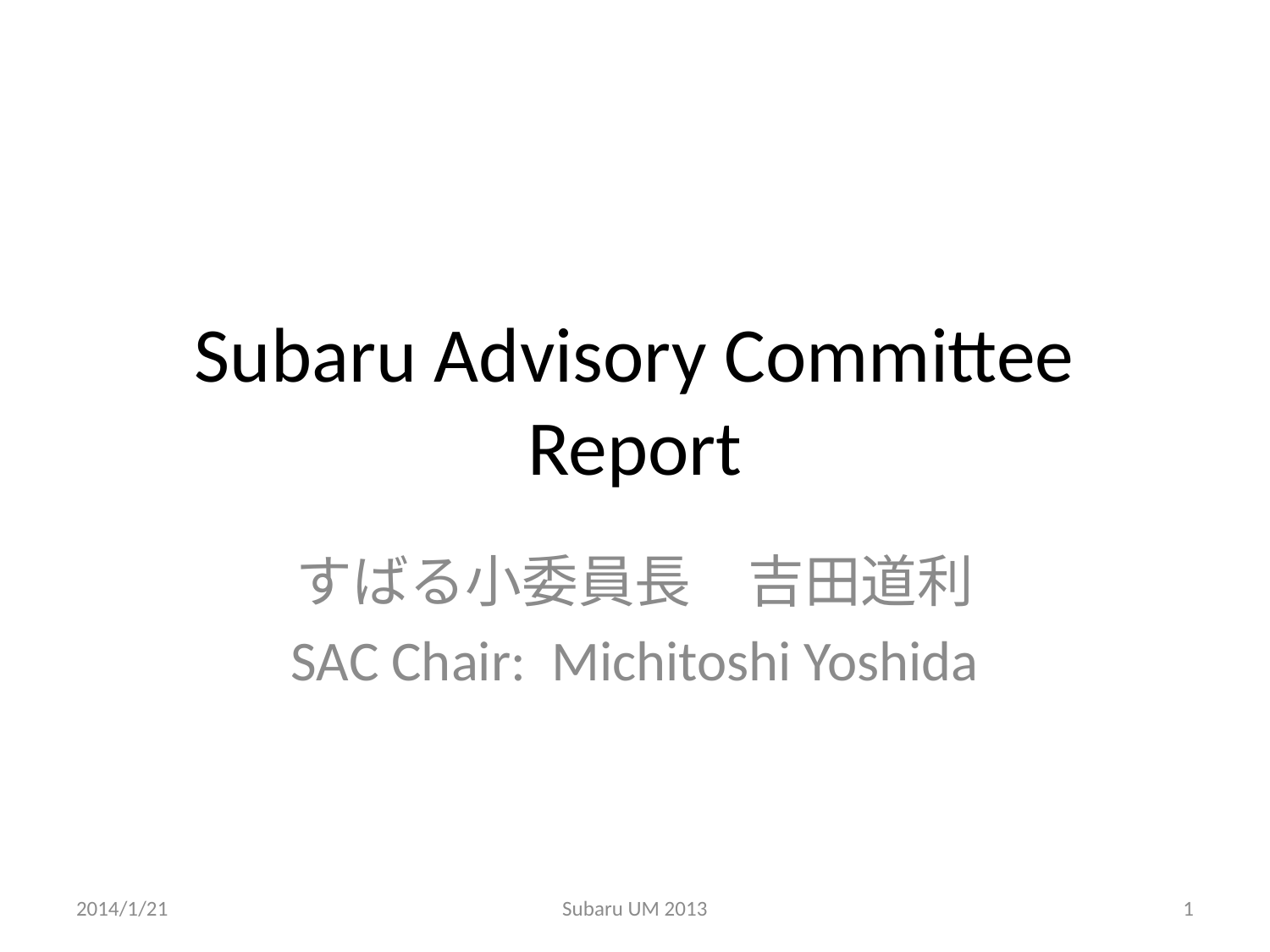

# Subaru Advisory Committee Report
すばる小委員長　吉田道利
SAC Chair:  Michitoshi Yoshida
2014/1/21
Subaru UM 2013
1